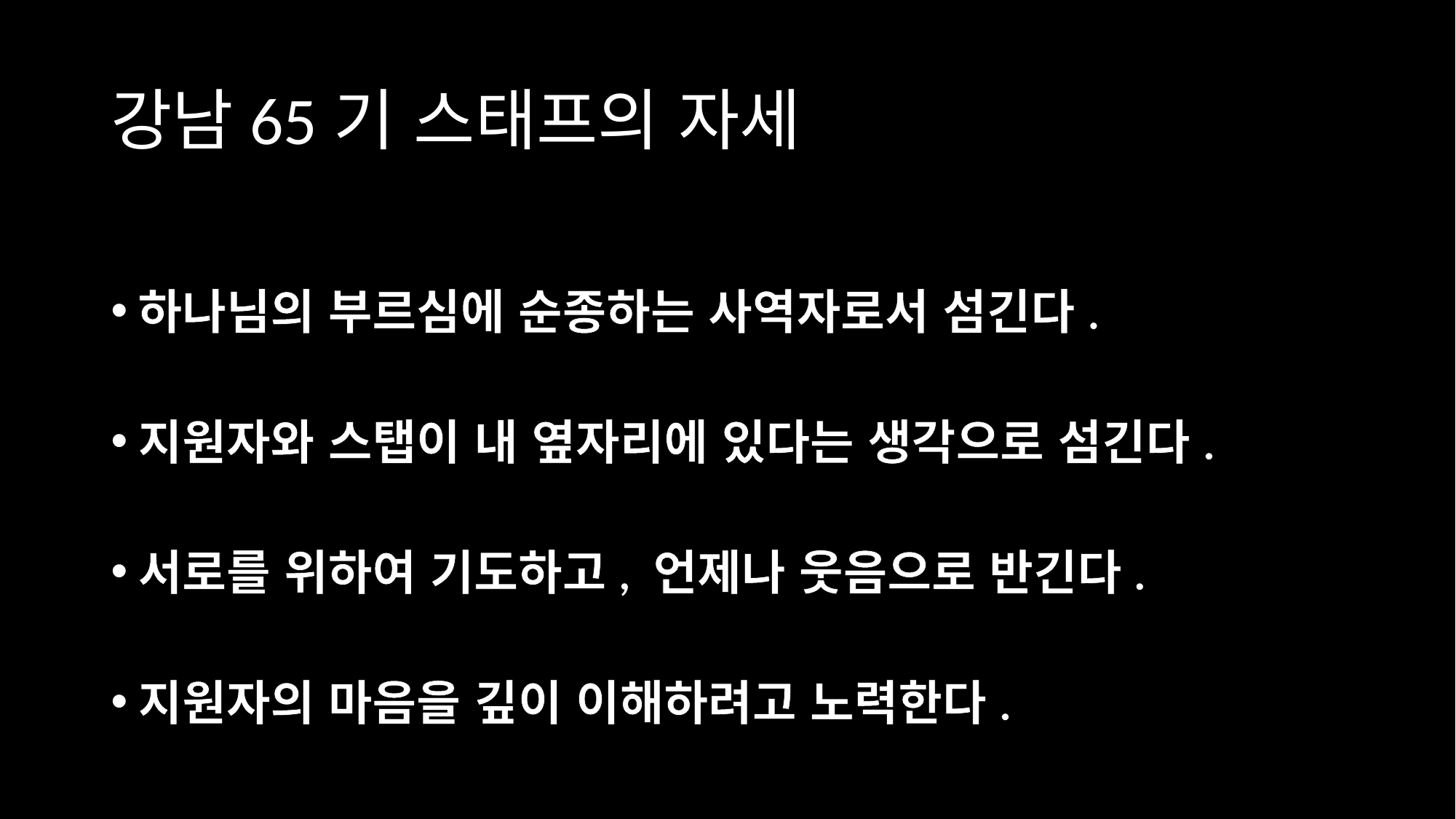

# 강남65기 스태프의 자세
하나님의 부르심에 순종하는 사역자로서 섬긴다.
지원자와 스탭이 내 옆자리에 있다는 생각으로 섬긴다.
서로를 위하여 기도하고, 언제나 웃음으로 반긴다.
지원자의 마음을 깊이 이해하려고 노력한다.